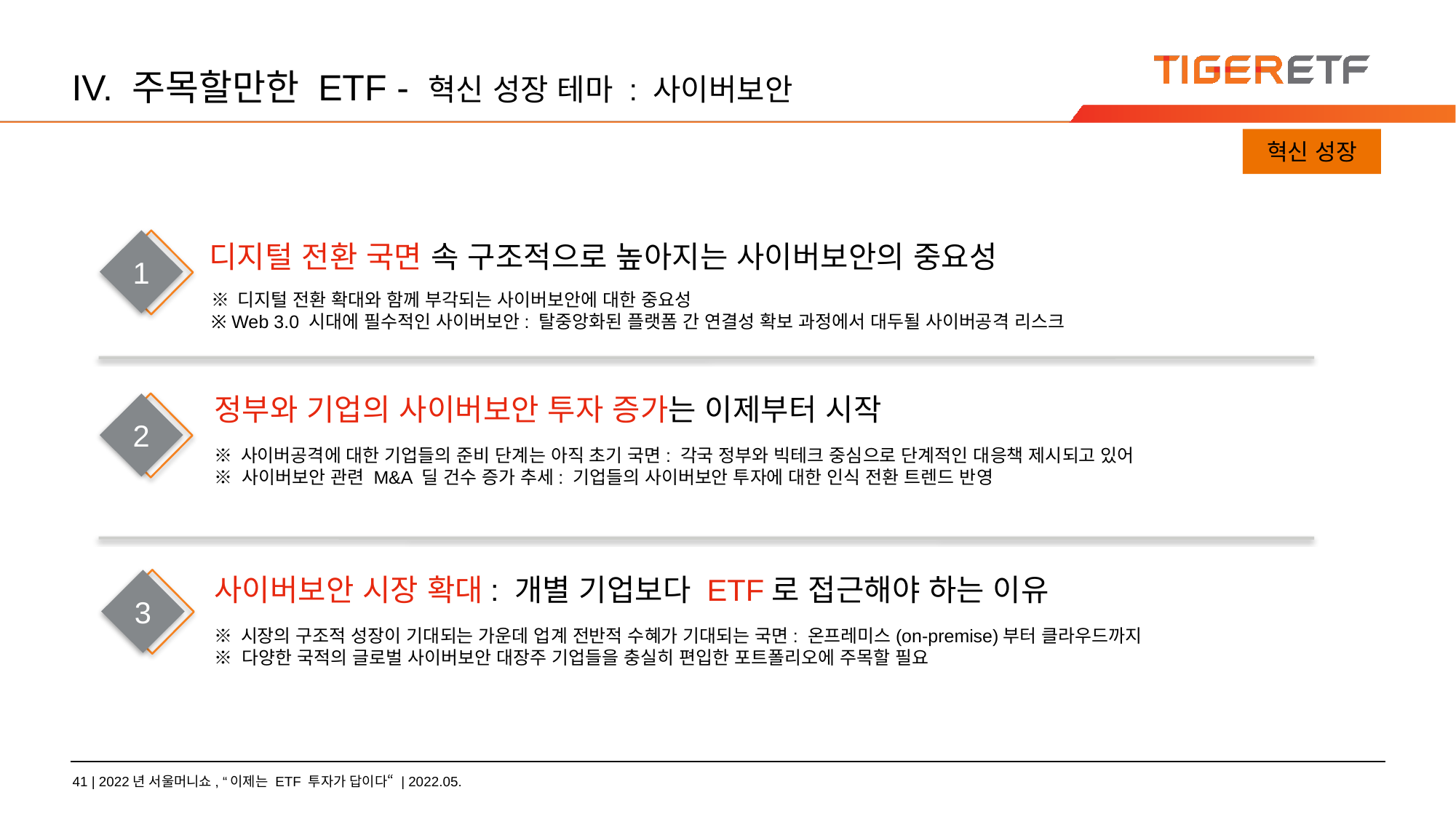

# IV. 주목할만한 ETF - 혁신 성장 테마 : 사이버보안
혁신 성장
1

디지털 전환 국면 속 구조적으로 높아지는 사이버보안의 중요성
※ 디지털 전환 확대와 함께 부각되는 사이버보안에 대한 중요성
※ Web 3.0 시대에 필수적인 사이버보안: 탈중앙화된 플랫폼 간 연결성 확보 과정에서 대두될 사이버공격 리스크
정부와 기업의 사이버보안 투자 증가는 이제부터 시작

2
※ 사이버공격에 대한 기업들의 준비 단계는 아직 초기 국면: 각국 정부와 빅테크 중심으로 단계적인 대응책 제시되고 있어
※ 사이버보안 관련 M&A 딜 건수 증가 추세: 기업들의 사이버보안 투자에 대한 인식 전환 트렌드 반영
사이버보안 시장 확대: 개별 기업보다 ETF로 접근해야 하는 이유

3
※ 시장의 구조적 성장이 기대되는 가운데 업계 전반적 수혜가 기대되는 국면: 온프레미스(on-premise)부터 클라우드까지
※ 다양한 국적의 글로벌 사이버보안 대장주 기업들을 충실히 편입한 포트폴리오에 주목할 필요